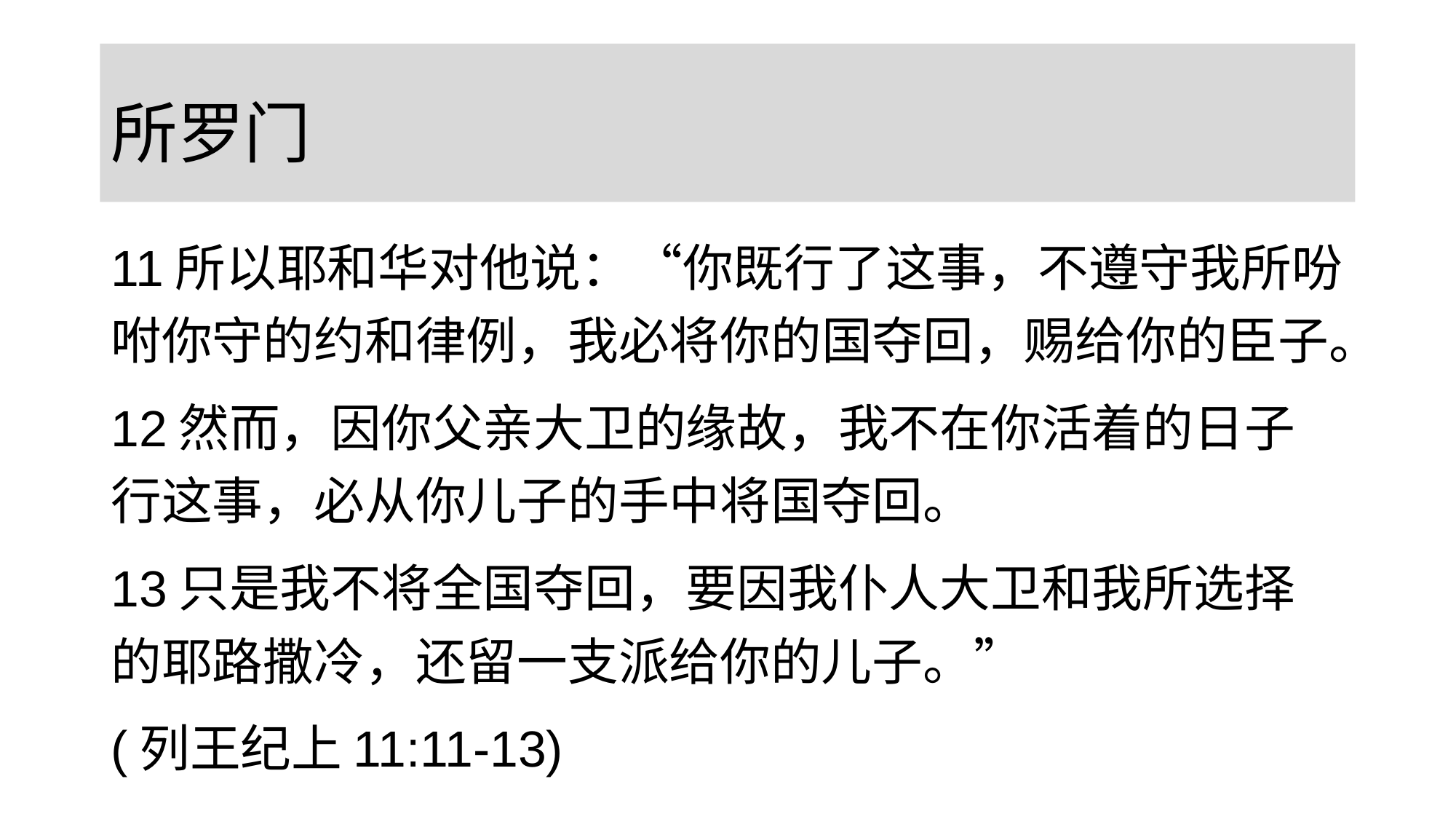

# 所罗门
11所以耶和华对他说：“你既行了这事，不遵守我所吩咐你守的约和律例，我必将你的国夺回，赐给你的臣子。
12然而，因你父亲大卫的缘故，我不在你活着的日子行这事，必从你儿子的手中将国夺回。
13只是我不将全国夺回，要因我仆人大卫和我所选择的耶路撒冷，还留一支派给你的儿子。”
(列王纪上11:11-13)